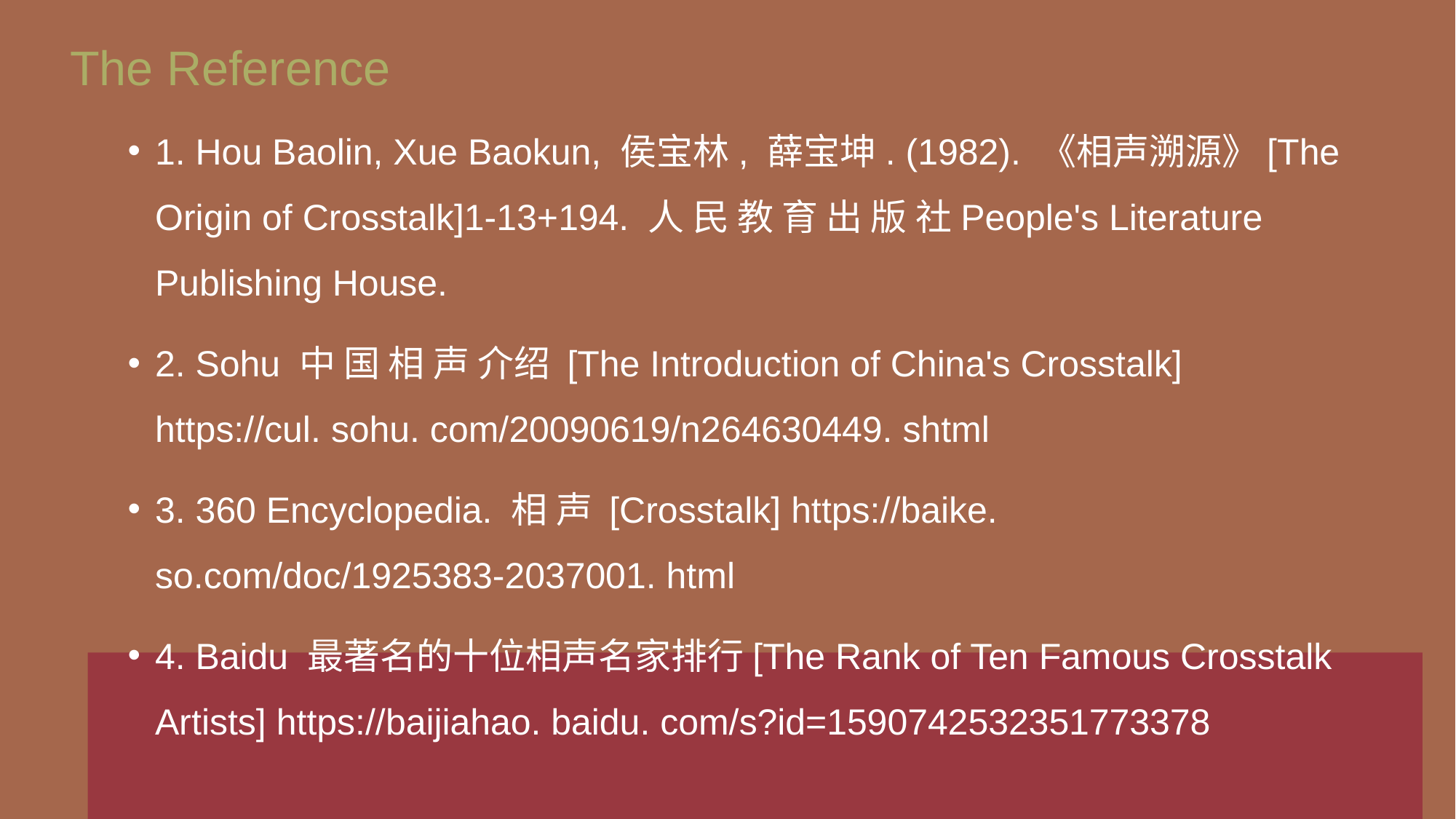

The Reference
1. Hou Baolin, Xue Baokun, 侯宝林, 薛宝坤. (1982). 《相声溯源》[The Origin of Crosstalk]1-13+194. 人 民 教 育 出 版 社People's Literature Publishing House.
2. Sohu 中 国 相 声 介绍 [The Introduction of China's Crosstalk] https://cul. sohu. com/20090619/n264630449. shtml
3. 360 Encyclopedia. 相 声 [Crosstalk] https://baike. so.com/doc/1925383-2037001. html
4. Baidu 最著名的十位相声名家排行[The Rank of Ten Famous Crosstalk Artists] https://baijiahao. baidu. com/s?id=1590742532351773378